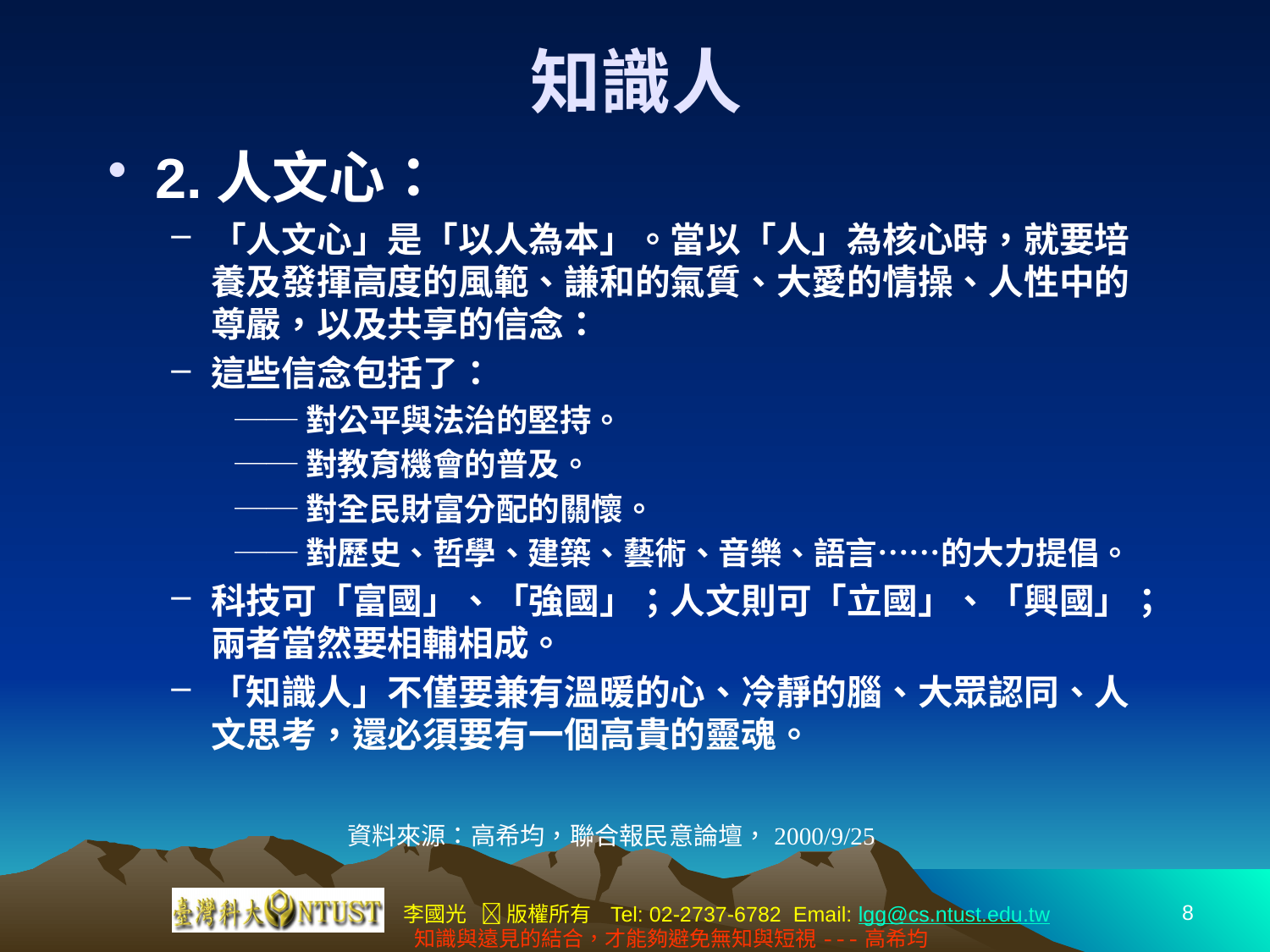

# 知識人
2.人文心：
「人文心」是「以人為本」。當以「人」為核心時，就要培養及發揮高度的風範、謙和的氣質、大愛的情操、人性中的尊嚴，以及共享的信念：
這些信念包括了：
──對公平與法治的堅持。
──對教育機會的普及。
──對全民財富分配的關懷。
──對歷史、哲學、建築、藝術、音樂、語言……的大力提倡。
科技可「富國」、「強國」；人文則可「立國」、「興國」；兩者當然要相輔相成。
「知識人」不僅要兼有溫暖的心、冷靜的腦、大眾認同、人文思考，還必須要有一個高貴的靈魂。
資料來源：高希均，聯合報民意論壇，2000/9/25
8